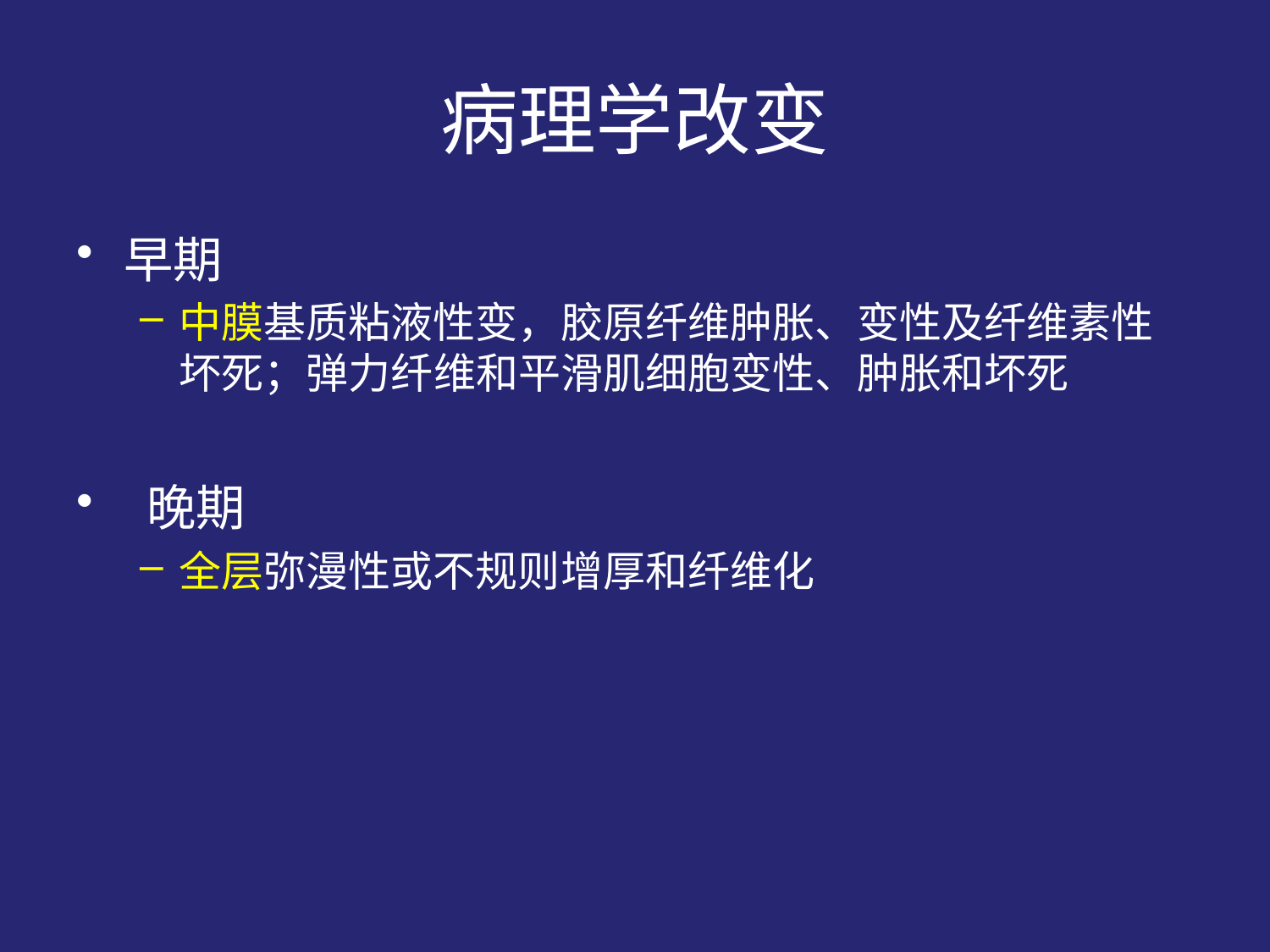

# 病理学改变
早期
中膜基质粘液性变，胶原纤维肿胀、变性及纤维素性坏死；弹力纤维和平滑肌细胞变性、肿胀和坏死

 晚期
全层弥漫性或不规则增厚和纤维化